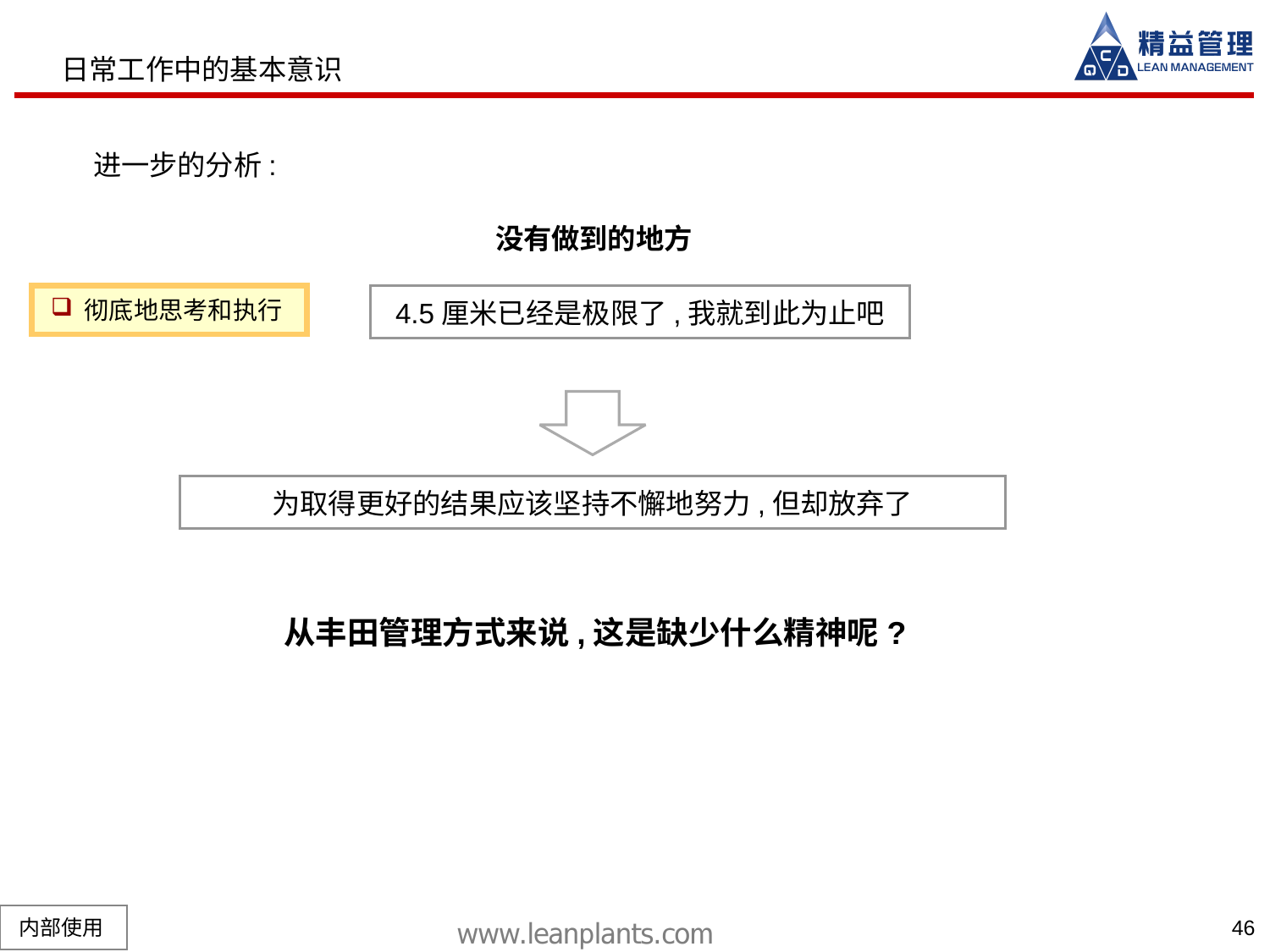

日常工作中的基本意识
进一步的分析:
没有做到的地方
 彻底地思考和执行
4.5厘米已经是极限了,我就到此为止吧

为取得更好的结果应该坚持不懈地努力,但却放弃了
从丰田管理方式来说,这是缺少什么精神呢?
内部使用